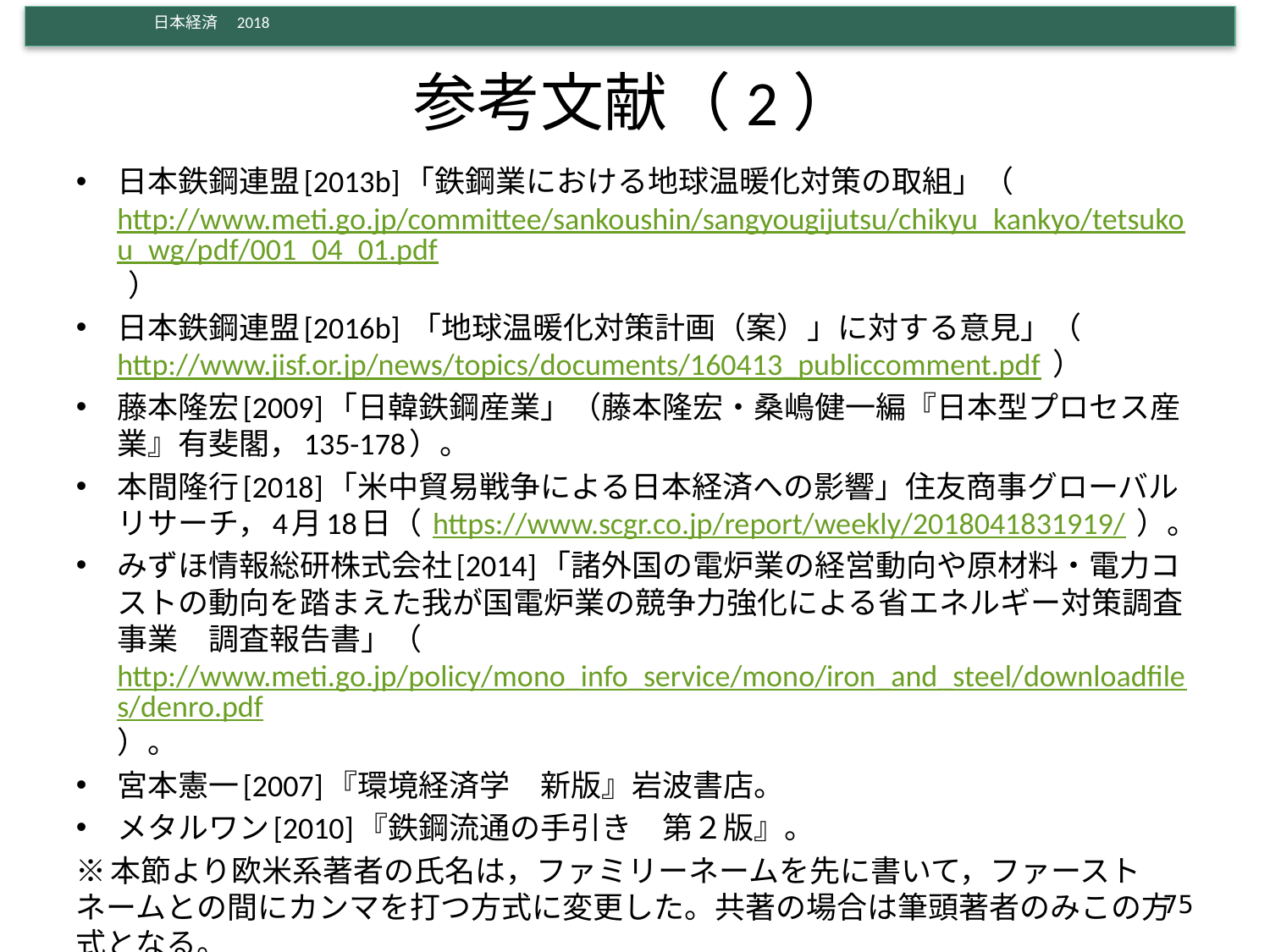

# 参考文献（2）
日本鉄鋼連盟[2013b]「鉄鋼業における地球温暖化対策の取組」（ http://www.meti.go.jp/committee/sankoushin/sangyougijutsu/chikyu_kankyo/tetsukou_wg/pdf/001_04_01.pdf ）
日本鉄鋼連盟[2016b] 「地球温暖化対策計画（案）」に対する意見」（ http://www.jisf.or.jp/news/topics/documents/160413_publiccomment.pdf ）
藤本隆宏[2009]「日韓鉄鋼産業」（藤本隆宏・桑嶋健一編『日本型プロセス産業』有斐閣，135-178）。
本間隆行[2018]「米中貿易戦争による日本経済への影響」住友商事グローバルリサーチ，4月18日（ https://www.scgr.co.jp/report/weekly/2018041831919/ ）。
みずほ情報総研株式会社[2014]「諸外国の電炉業の経営動向や原材料・電力コストの動向を踏まえた我が国電炉業の競争力強化による省エネルギー対策調査事業　調査報告書」（http://www.meti.go.jp/policy/mono_info_service/mono/iron_and_steel/downloadfiles/denro.pdf）。
宮本憲一[2007]『環境経済学　新版』岩波書店。
メタルワン[2010]『鉄鋼流通の手引き　第２版』。
※本節より欧米系著者の氏名は，ファミリーネームを先に書いて，ファーストネームとの間にカンマを打つ方式に変更した。共著の場合は筆頭著者のみこの方式となる。
75